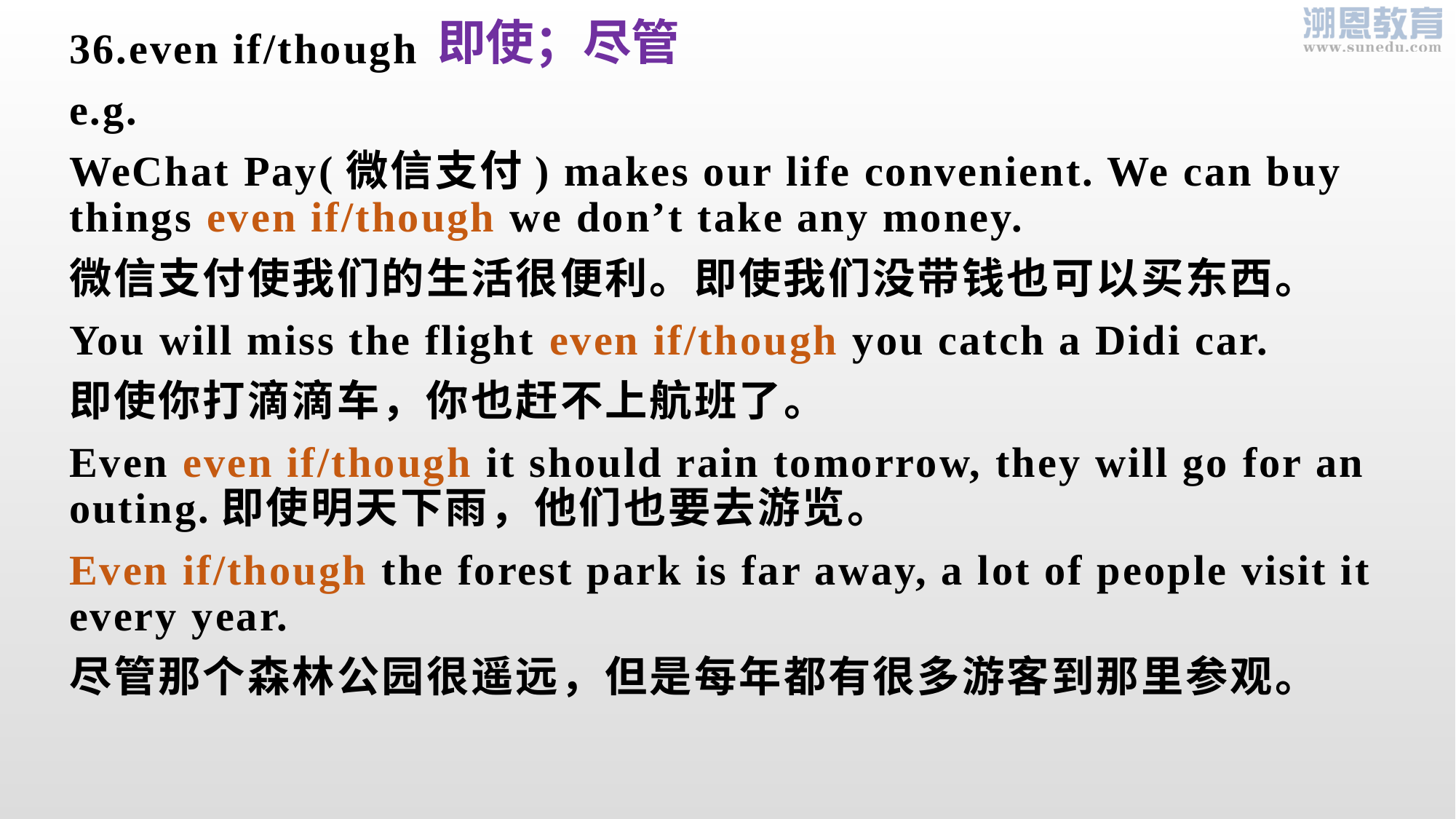

即使；尽管
36.even if/though
e.g.
WeChat Pay(微信支付) makes our life convenient. We can buy things even if/though we don’t take any money.
微信支付使我们的生活很便利。即使我们没带钱也可以买东西。
You will miss the flight even if/though you catch a Didi car.
即使你打滴滴车，你也赶不上航班了。
Even even if/though it should rain tomorrow, they will go for an outing.即使明天下雨，他们也要去游览。
Even if/though the forest park is far away, a lot of people visit it every year.
尽管那个森林公园很遥远，但是每年都有很多游客到那里参观。